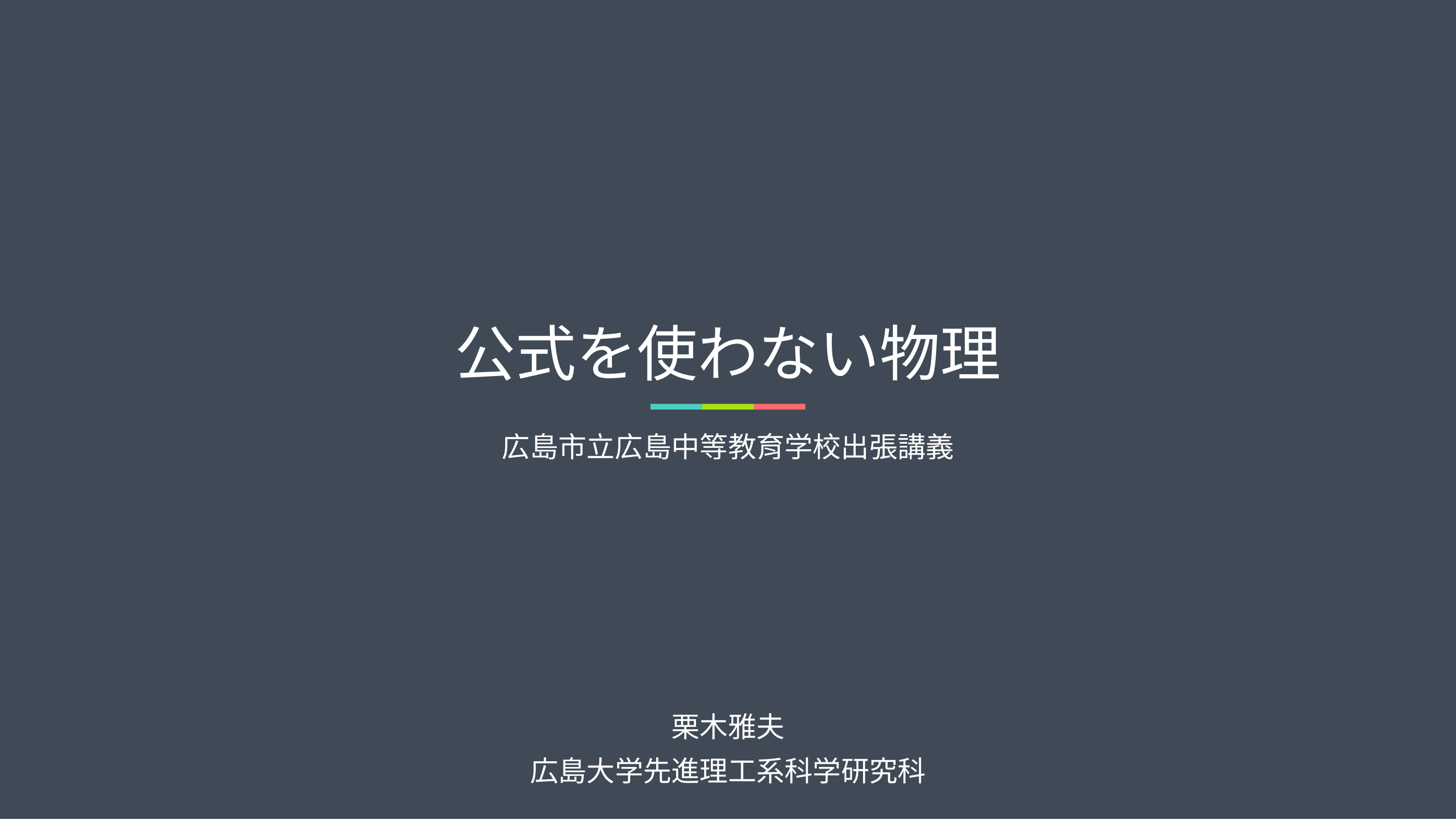

# 公式を使わない物理
広島市立広島中等教育学校出張講義
栗木雅夫
広島大学先進理工系科学研究科